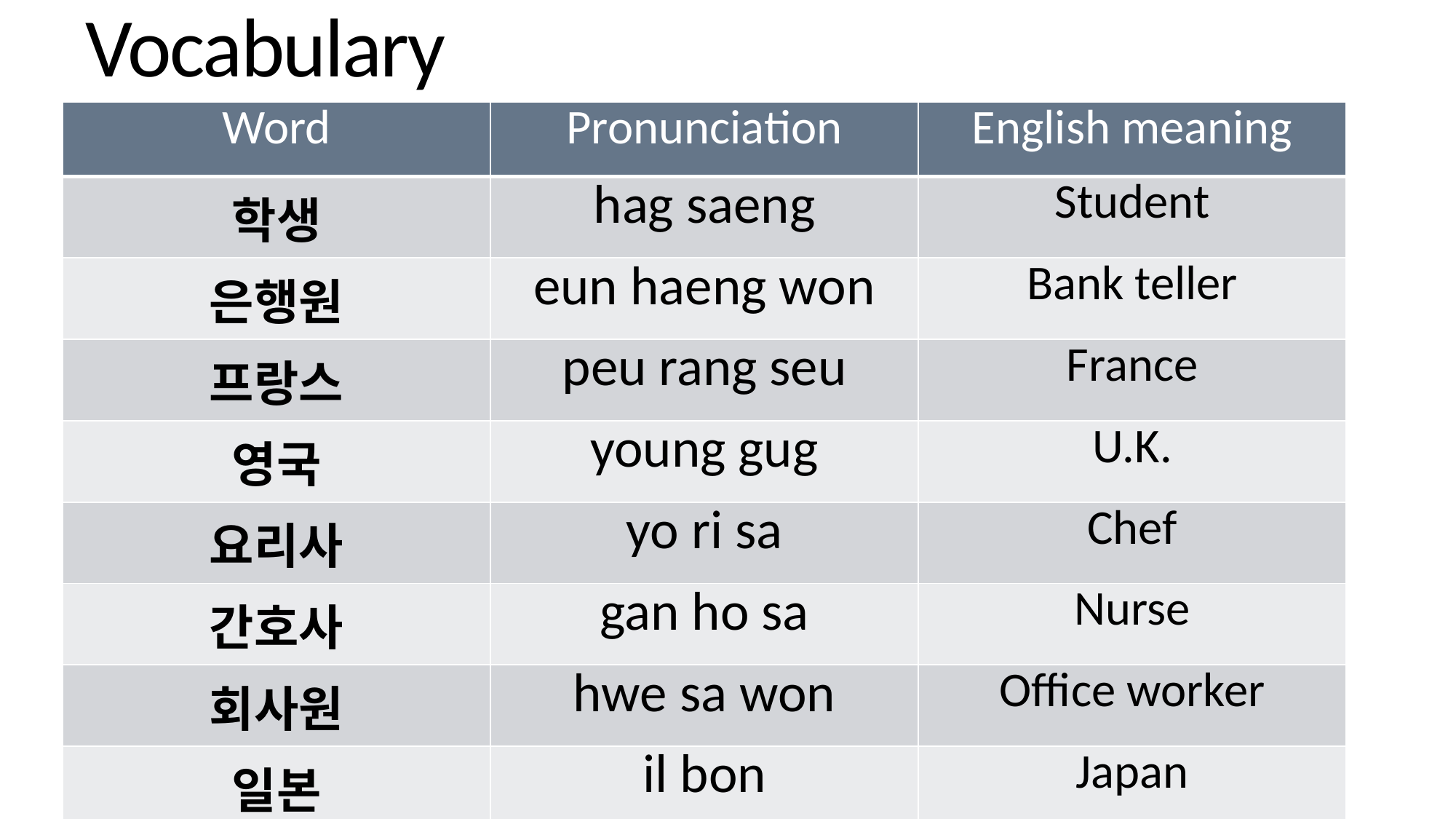

# Vocabulary
| Word | Pronunciation | English meaning |
| --- | --- | --- |
| 학생 | hag saeng | Student |
| 은행원 | eun haeng won | Bank teller |
| 프랑스 | peu rang seu | France |
| 영국 | young gug | U.K. |
| 요리사 | yo ri sa | Chef |
| 간호사 | gan ho sa | Nurse |
| 회사원 | hwe sa won | Office worker |
| 일본 | il bon | Japan |